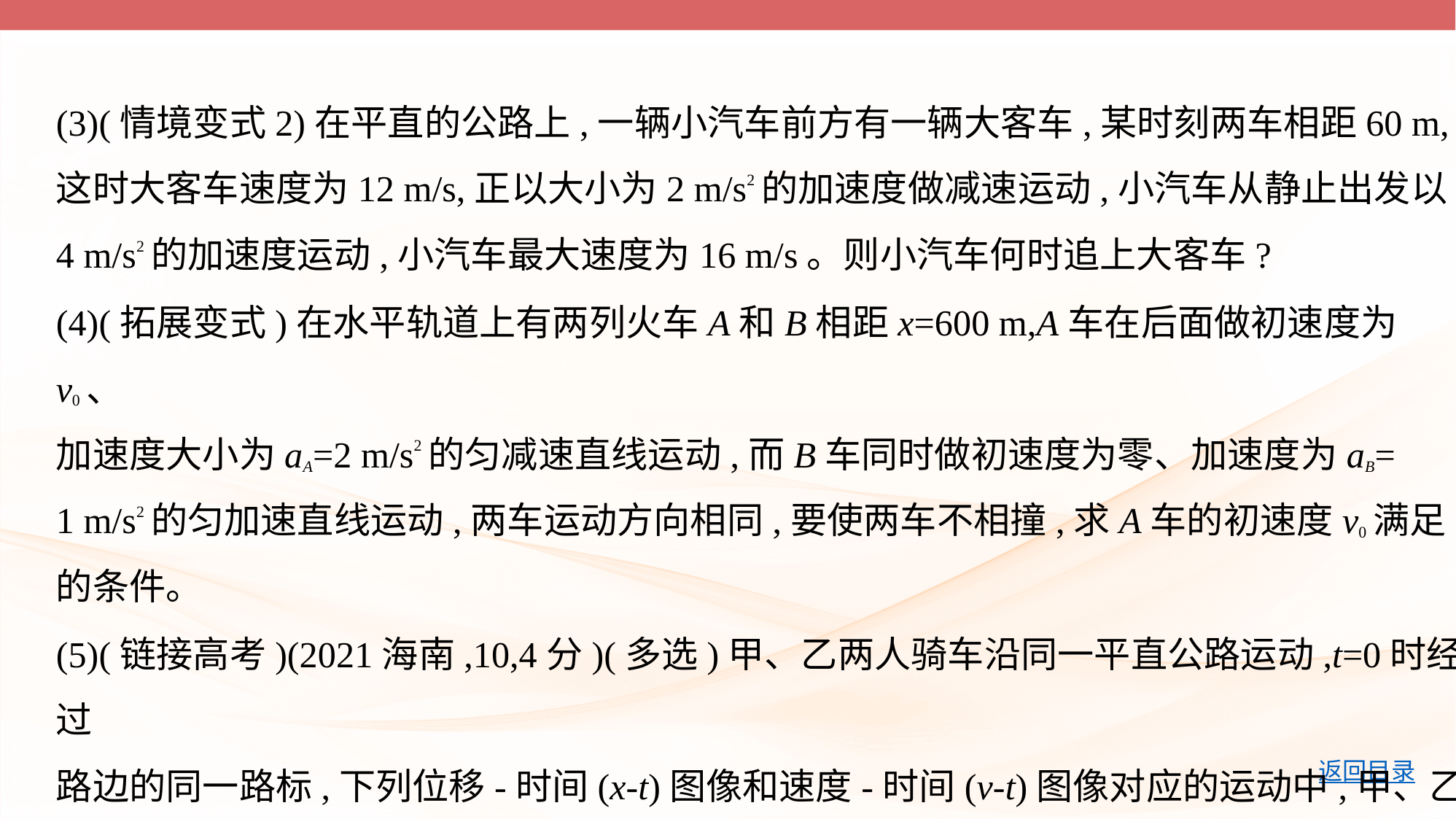

(3)(情境变式2)在平直的公路上,一辆小汽车前方有一辆大客车,某时刻两车相距60 m,
这时大客车速度为12 m/s,正以大小为2 m/s2的加速度做减速运动,小汽车从静止出发以
4 m/s2的加速度运动,小汽车最大速度为16 m/s。则小汽车何时追上大客车?
(4)(拓展变式)在水平轨道上有两列火车A和B相距x=600 m,A车在后面做初速度为v0、
加速度大小为aA=2 m/s2的匀减速直线运动,而B车同时做初速度为零、加速度为aB=
1 m/s2的匀加速直线运动,两车运动方向相同,要使两车不相撞,求A车的初速度v0满足
的条件。
(5)(链接高考)(2021海南,10,4分)(多选)甲、乙两人骑车沿同一平直公路运动,t=0时经过
路边的同一路标,下列位移-时间(x-t)图像和速度-时间(v-t)图像对应的运动中,甲、乙两
人在t0时刻之前能再次相遇的是 (　    )